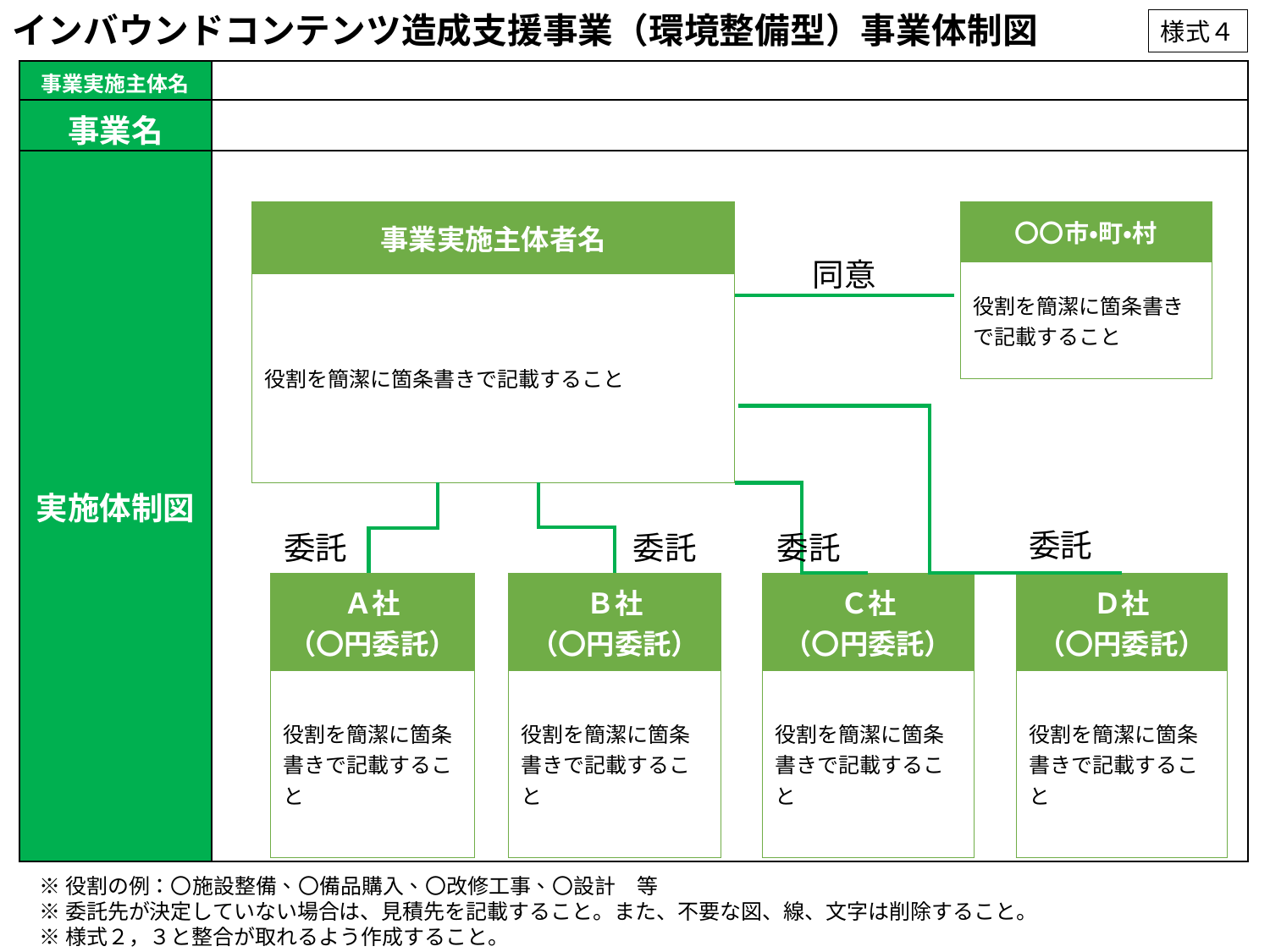

インバウンドコンテンツ造成支援事業（環境整備型）事業体制図
様式４
| 事業実施主体名 |  |
| --- | --- |
| 事業名 |  |
| 実施体制図 |  |
| 事業実施主体者名 |
| --- |
| 役割を簡潔に箇条書きで記載すること |
| 〇〇市・町・村 |
| --- |
| 役割を簡潔に箇条書きで記載すること |
同意
委託
委託
委託
委託
| Ａ社 （〇円委託） |
| --- |
| 役割を簡潔に箇条書きで記載すること |
| Ｃ社 （〇円委託） |
| --- |
| 役割を簡潔に箇条書きで記載すること |
| Ｄ社 （〇円委託） |
| --- |
| 役割を簡潔に箇条書きで記載すること |
| Ｂ社 （〇円委託） |
| --- |
| 役割を簡潔に箇条書きで記載すること |
※役割の例：〇施設整備、〇備品購入、〇改修工事、〇設計　等
※委託先が決定していない場合は、見積先を記載すること。また、不要な図、線、文字は削除すること。
※様式２，３と整合が取れるよう作成すること。